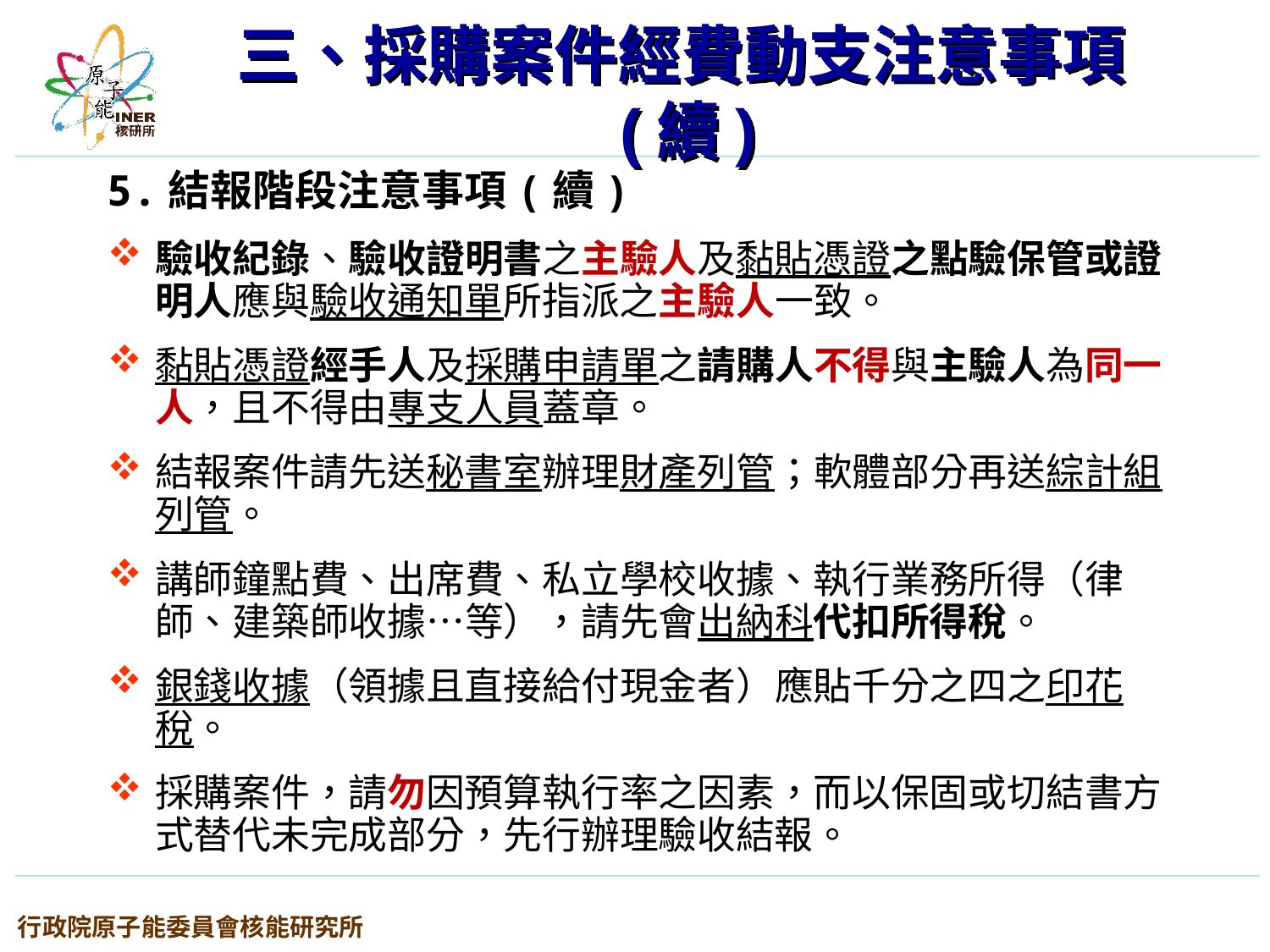

三、採購案件經費動支注意事項(續)
5.結報階段注意事項(續)
驗收紀錄、驗收證明書之主驗人及黏貼憑證之點驗保管或證明人應與驗收通知單所指派之主驗人一致。
黏貼憑證經手人及採購申請單之請購人不得與主驗人為同一人，且不得由專支人員蓋章。
結報案件請先送秘書室辦理財產列管；軟體部分再送綜計組列管。
講師鐘點費、出席費、私立學校收據、執行業務所得（律師、建築師收據…等），請先會出納科代扣所得稅。
銀錢收據（領據且直接給付現金者）應貼千分之四之印花稅。
採購案件，請勿因預算執行率之因素，而以保固或切結書方式替代未完成部分，先行辦理驗收結報。